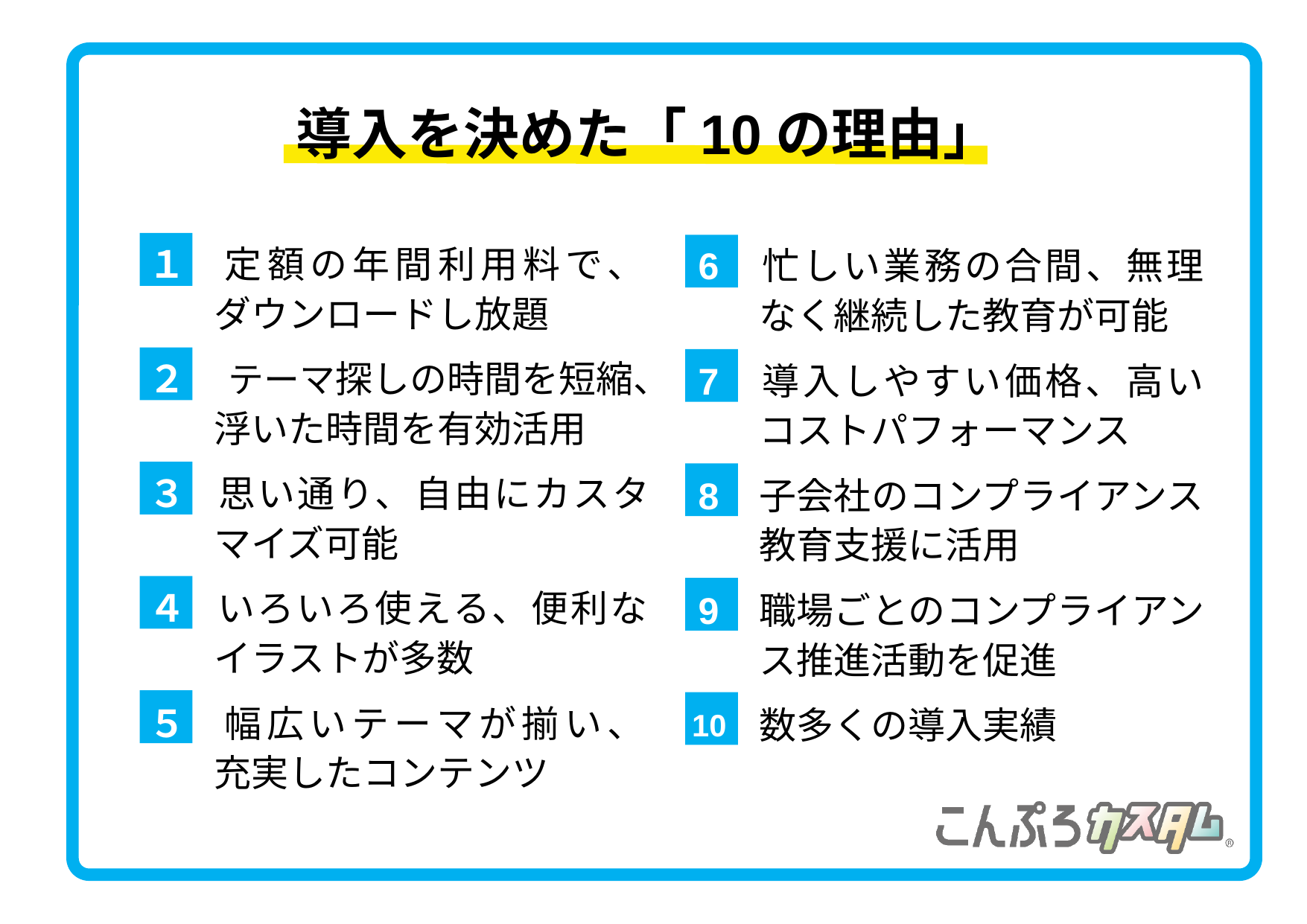

導入を決めた「10の理由」
１	定額の年間利用料で、
ダウンロードし放題
２	    テーマ探しの時間を短縮、浮いた時間を有効活用
３	思い通り、自由にカスタマイズ可能
４	いろいろ使える、便利な
イラストが多数
５	幅広いテーマが揃い、
充実したコンテンツ
6	忙しい業務の合間、無理なく継続した教育が可能
7	導入しやすい価格、高いコストパフォーマンス
8	子会社のコンプライアンス教育支援に活用
9	職場ごとのコンプライアンス推進活動を促進
	数多くの導入実績

10